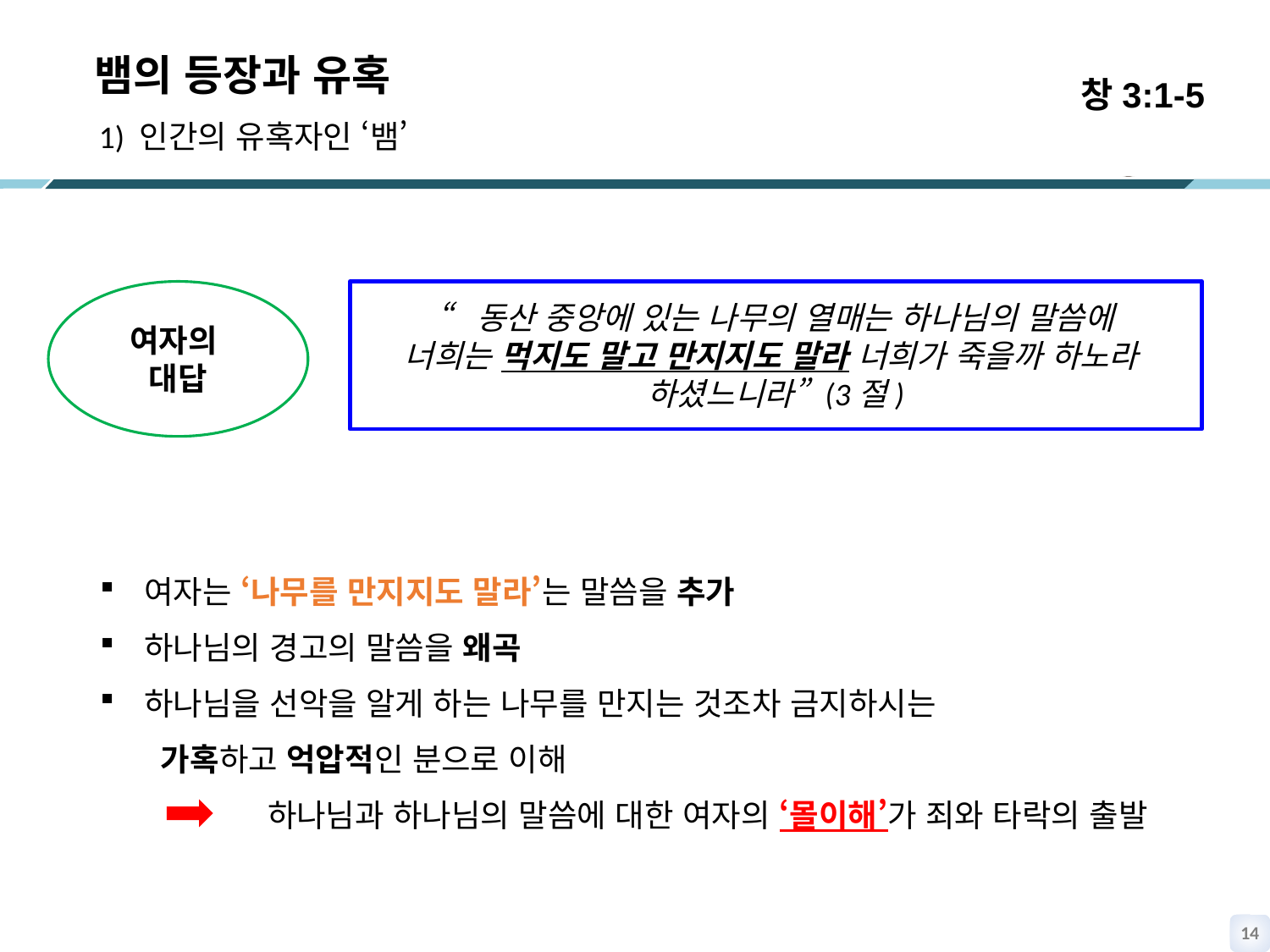

창3:1-5
뱀의 등장과 유혹
   1) 인간의 유혹자인 ‘뱀’

여자는 ‘나무를 만지지도 말라’는 말씀을 추가
하나님의 경고의 말씀을 왜곡
하나님을 선악을 알게 하는 나무를 만지는 것조차 금지하시는
      가혹하고 억압적인 분으로 이해
                  하나님과 하나님의 말씀에 대한 여자의 ‘몰이해’가 죄와 타락의 출발

“동산 중앙에 있는 나무의 열매는 하나님의 말씀에
너희는 먹지도 말고 만지지도 말라 너희가 죽을까 하노라
하셨느니라” (3절)

여자의
대답

14